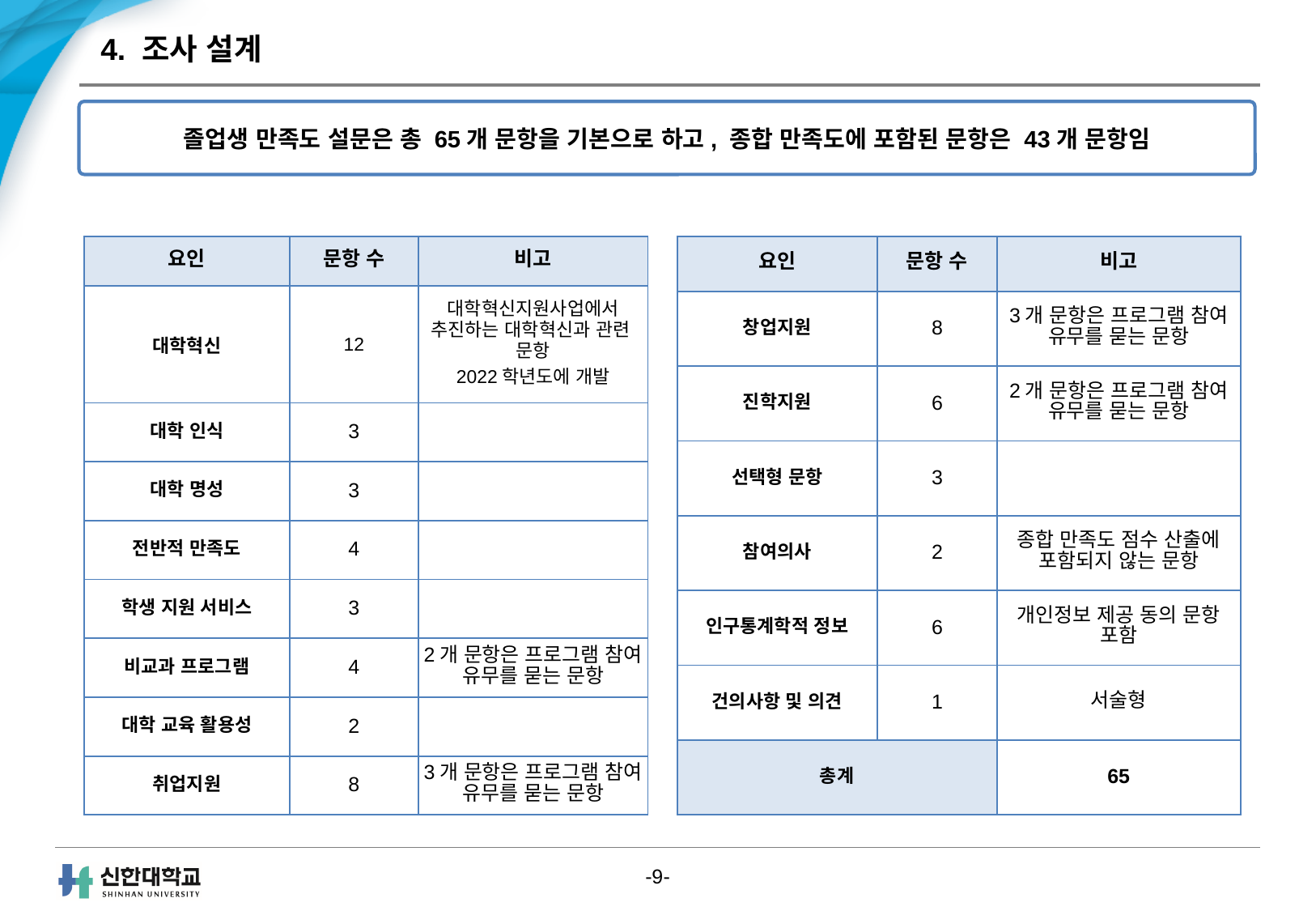

# 4. 조사 설계

졸업생 만족도 설문은 총 65개 문항을 기본으로 하고, 종합 만족도에 포함된 문항은 43개 문항임
| 요인 | 문항 수 | 비고 |
| --- | --- | --- |
| 대학혁신 | 12 | 대학혁신지원사업에서 추진하는 대학혁신과 관련 문항 2022학년도에 개발 |
| 대학 인식 | 3 |  |
| 대학 명성 | 3 |  |
| 전반적 만족도 | 4 |  |
| 학생 지원 서비스 | 3 |  |
| 비교과 프로그램 | 4 | 2개 문항은 프로그램 참여 유무를 묻는 문항 |
| 대학 교육 활용성 | 2 |  |
| 취업지원 | 8 | 3개 문항은 프로그램 참여 유무를 묻는 문항 |
| 요인 | 문항 수 | 비고 |
| --- | --- | --- |
| 창업지원 | 8 | 3개 문항은 프로그램 참여 유무를 묻는 문항 |
| 진학지원 | 6 | 2개 문항은 프로그램 참여 유무를 묻는 문항 |
| 선택형 문항 | 3 |  |
| 참여의사 | 2 | 종합 만족도 점수 산출에 포함되지 않는 문항 |
| 인구통계학적 정보 | 6 | 개인정보 제공 동의 문항 포함 |
| 건의사항 및 의견 | 1 | 서술형 |
| 총계 |  | 65 |
-9-